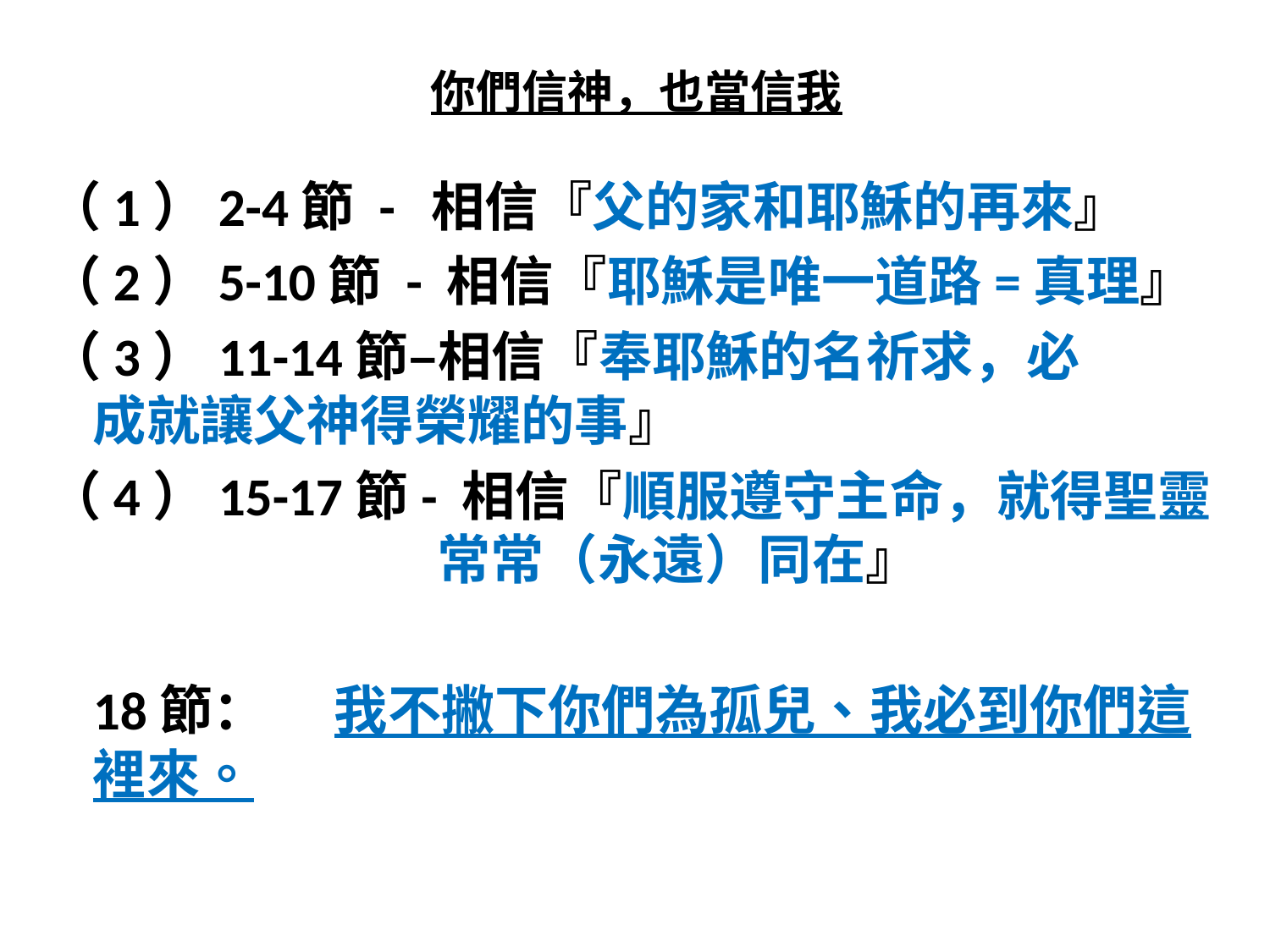

# 你們信神，也當信我
（1）2-4節 -  相信『父的家和耶穌的再來』
（2）5-10節 - 相信『耶穌是唯一道路=真理』
（3）11-14節–相信『奉耶穌的名祈求，必				 成就讓父神得榮耀的事』
（4）15-17節- 相信『順服遵守主命，就得聖靈常常（永遠）同在』

	18節：	我不撇下你們為孤兒、我必到你們這		裡來。